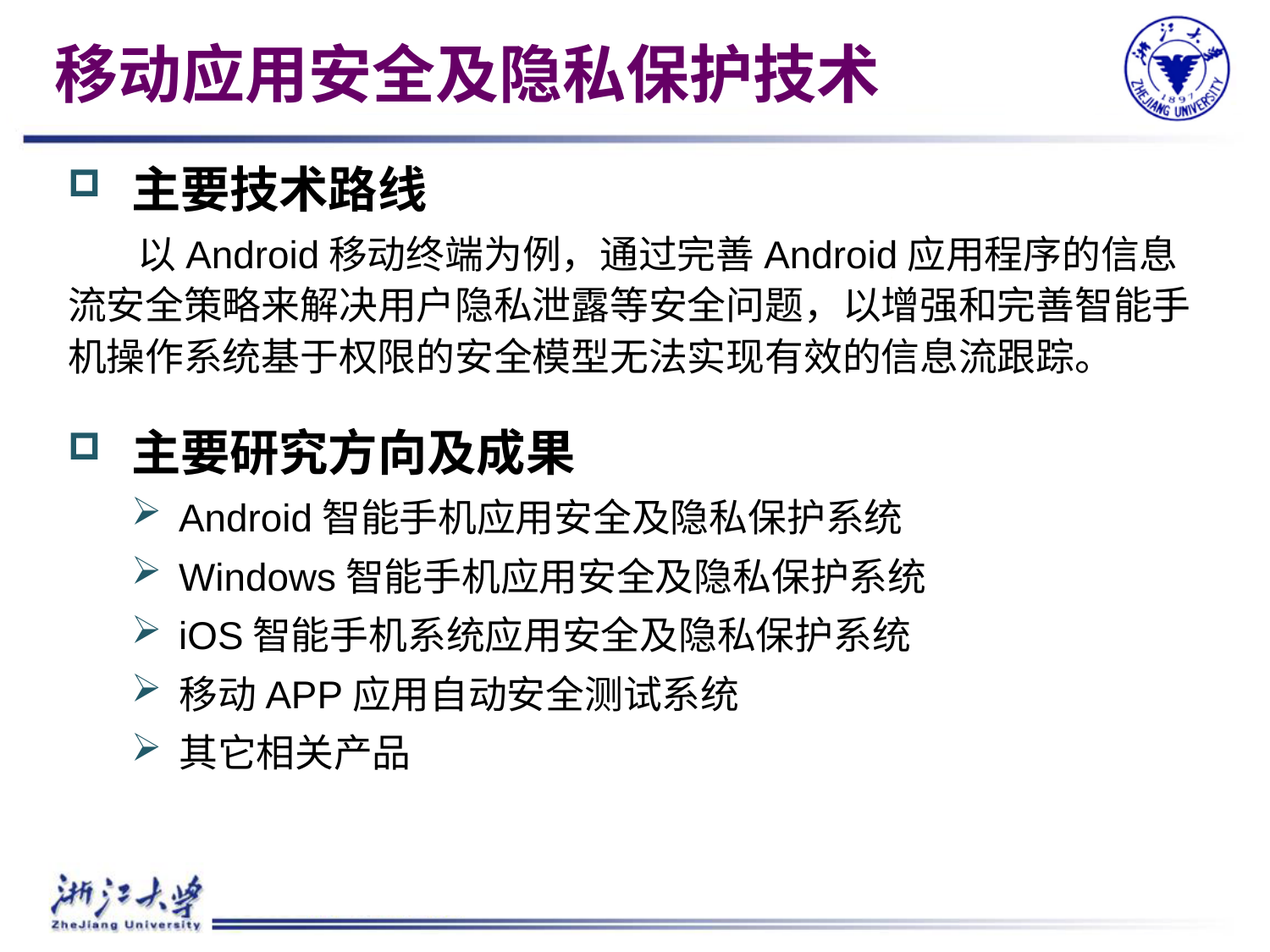

# 移动应用安全及隐私保护技术
主要技术路线
       以Android移动终端为例，通过完善Android应用程序的信息流安全策略来解决用户隐私泄露等安全问题，以增强和完善智能手机操作系统基于权限的安全模型无法实现有效的信息流跟踪。

主要研究方向及成果
Android智能手机应用安全及隐私保护系统
Windows智能手机应用安全及隐私保护系统
iOS智能手机系统应用安全及隐私保护系统
移动APP应用自动安全测试系统
其它相关产品